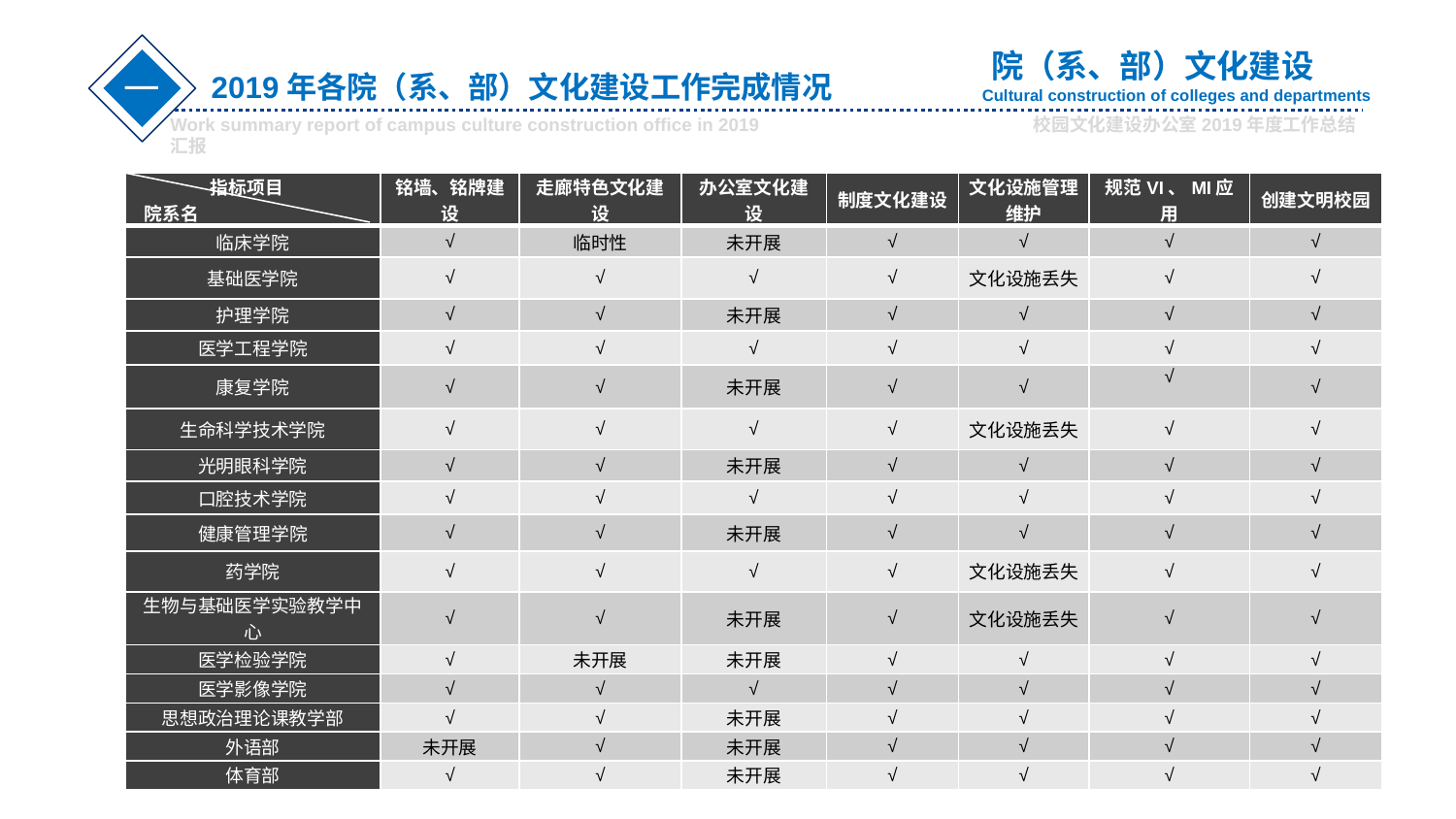

一
院（系、部）文化建设
2019年各院（系、部）文化建设工作完成情况
Work summary report of campus culture construction office in 2019                                                     校园文化建设办公室2019年度工作总结汇报
Cultural construction of colleges and departments
| 指标项目 院系名 | 铭墙、铭牌建设 | 走廊特色文化建设 | 办公室文化建设 | 制度文化建设 | 文化设施管理维护 | 规范VI、MI应用 | 创建文明校园 |
| --- | --- | --- | --- | --- | --- | --- | --- |
| 临床学院 | √ | 临时性 | 未开展 | √ | √ | √ | √ |
| 基础医学院 | √ | √ | √ | √ | 文化设施丢失 | √ | √ |
| 护理学院 | √ | √ | 未开展 | √ | √ | √ | √ |
| 医学工程学院 | √ | √ | √ | √ | √ | √ | √ |
| 康复学院 | √ | √ | 未开展 | √ | √ | √ | √ |
| 生命科学技术学院 | √ | √ | √ | √ | 文化设施丢失 | √ | √ |
| 光明眼科学院 | √ | √ | 未开展 | √ | √ | √ | √ |
| 口腔技术学院 | √ | √ | √ | √ | √ | √ | √ |
| 健康管理学院 | √ | √ | 未开展 | √ | √ | √ | √ |
| 药学院 | √ | √ | √ | √ | 文化设施丢失 | √ | √ |
| 生物与基础医学实验教学中心 | √ | √ | 未开展 | √ | 文化设施丢失 | √ | √ |
| 医学检验学院 | √ | 未开展 | 未开展 | √ | √ | √ | √ |
| 医学影像学院 | √ | √ | √ | √ | √ | √ | √ |
| 思想政治理论课教学部 | √ | √ | 未开展 | √ | √ | √ | √ |
| 外语部 | 未开展 | √ | 未开展 | √ | √ | √ | √ |
| 体育部 | √ | √ | 未开展 | √ | √ | √ | √ |